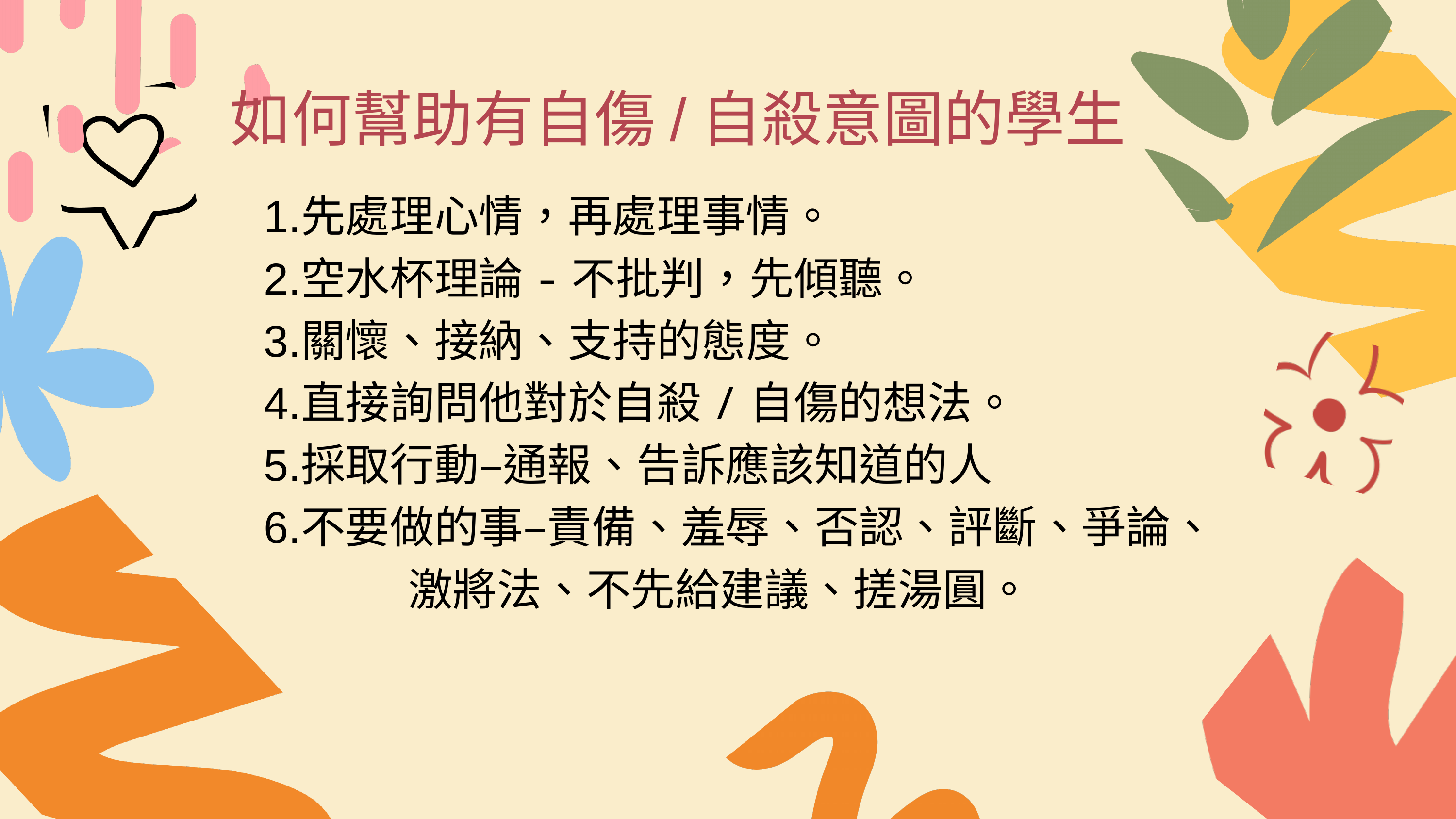

如何幫助有自傷/自殺意圖的學生

先處理心情，再處理事情。
空水杯理論-不批判，先傾聽。
關懷、接納、支持的態度。
直接詢問他對於自殺/自傷的想法。
採取行動–通報、告訴應該知道的人
不要做的事–責備、羞辱、否認、評斷、爭論、
               激將法、不先給建議、搓湯圓。